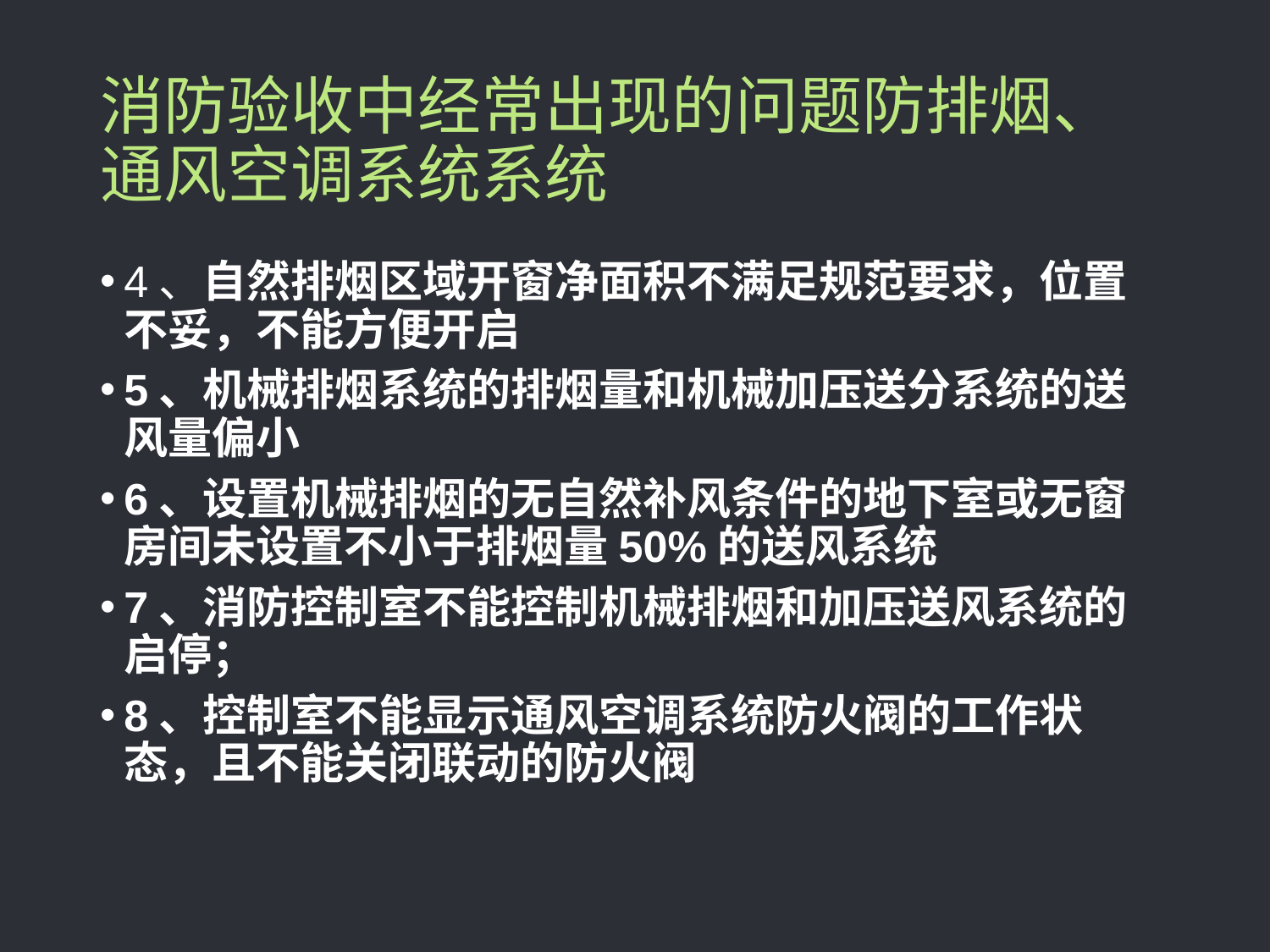

# 消防验收中经常出现的问题防排烟、通风空调系统系统
4、自然排烟区域开窗净面积不满足规范要求，位置不妥，不能方便开启
5、机械排烟系统的排烟量和机械加压送分系统的送风量偏小
6、设置机械排烟的无自然补风条件的地下室或无窗房间未设置不小于排烟量50%的送风系统
7、消防控制室不能控制机械排烟和加压送风系统的启停；
8、控制室不能显示通风空调系统防火阀的工作状态，且不能关闭联动的防火阀

22